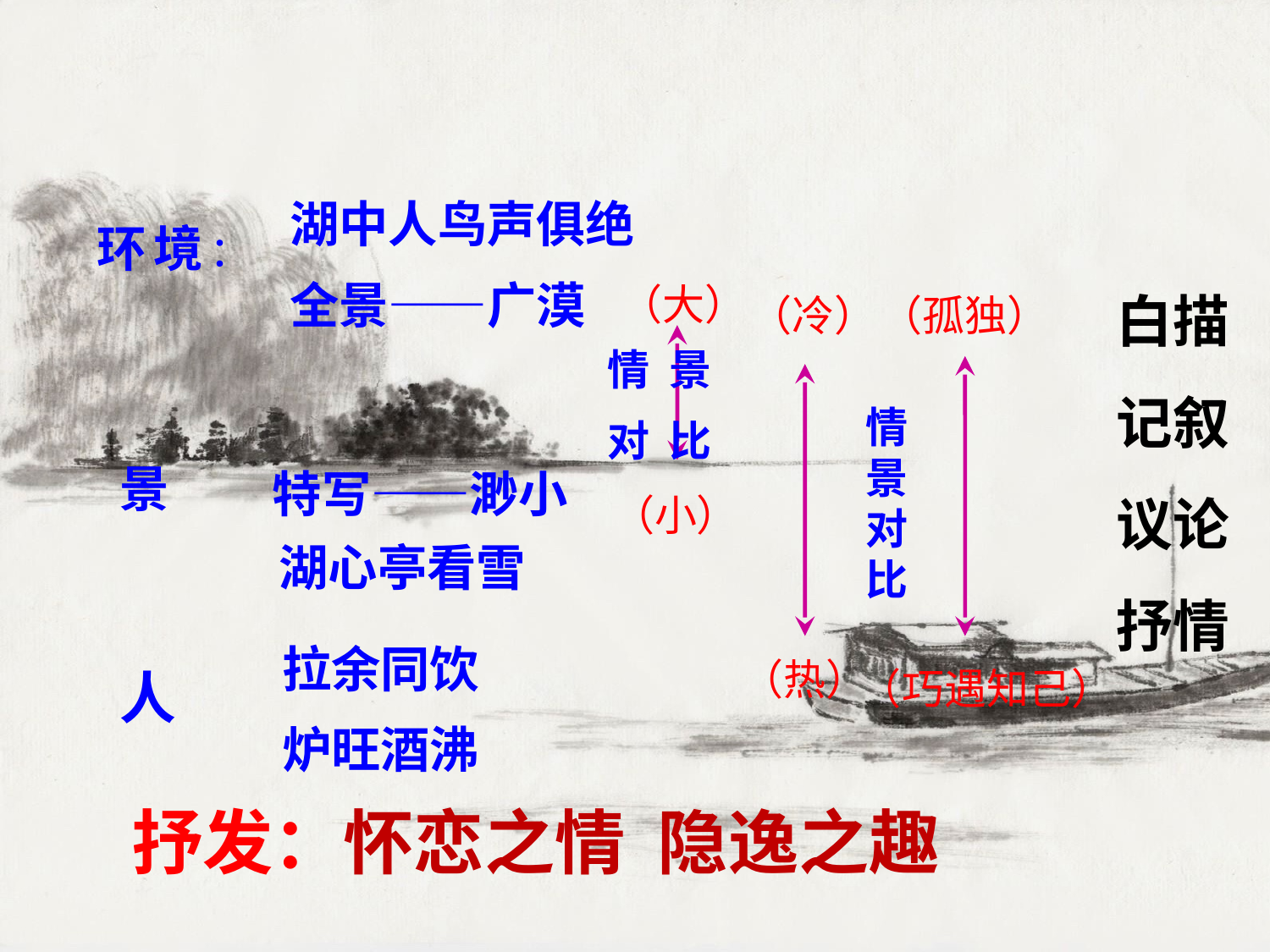

湖中人鸟声俱绝
环境：

白描
记叙
议论
抒情
全景——广漠
（大）
（冷）
（孤独）

情  景
对  比

情景对比
景
特写——渺小
（小）
湖心亭看雪

拉余同饮

（热）
人
（巧遇知己）
炉旺酒沸
抒发：怀恋之情  隐逸之趣